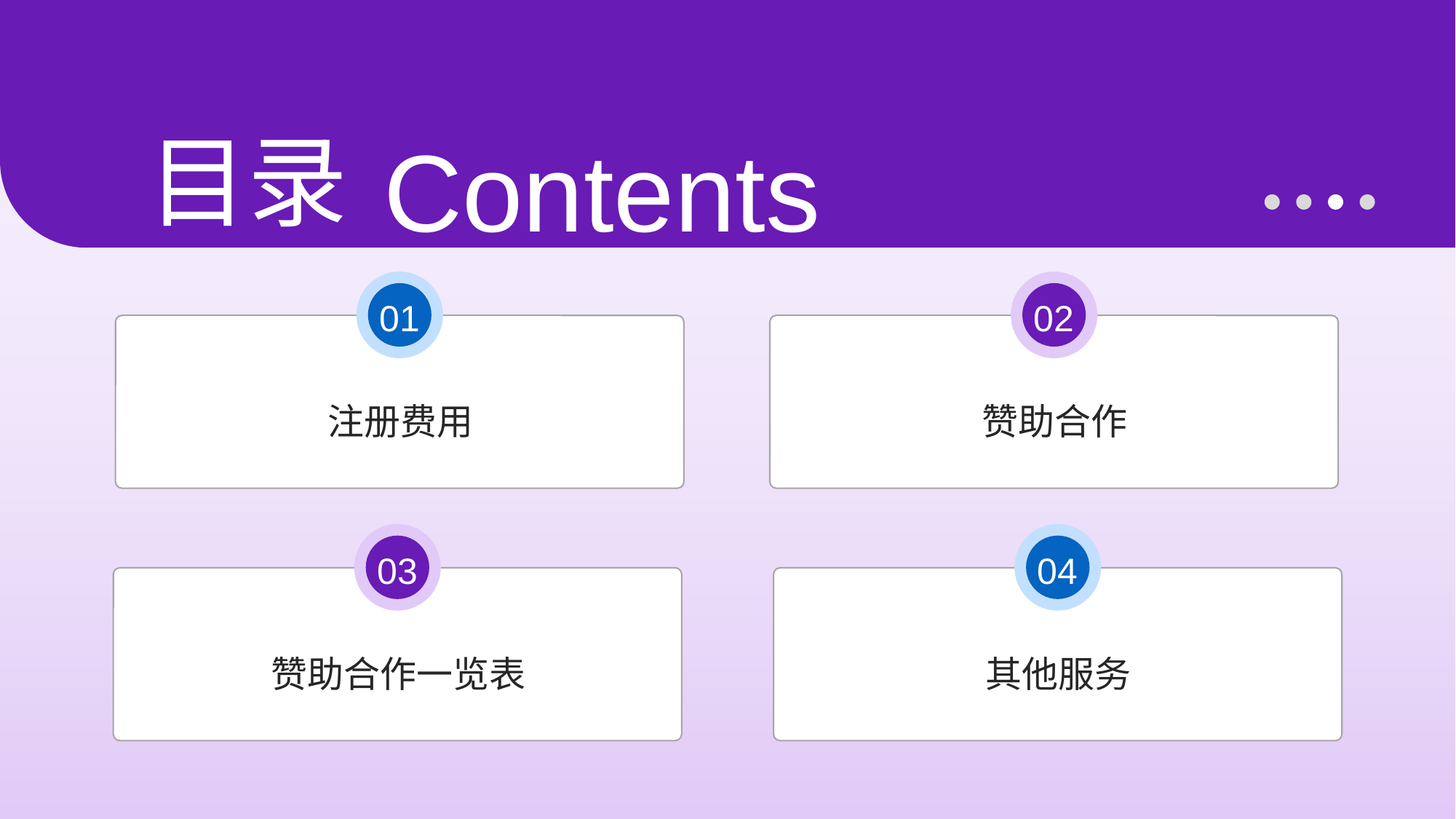

目录
Contents

01
02

注册费用
赞助合作

03
04

赞助合作一览表
其他服务